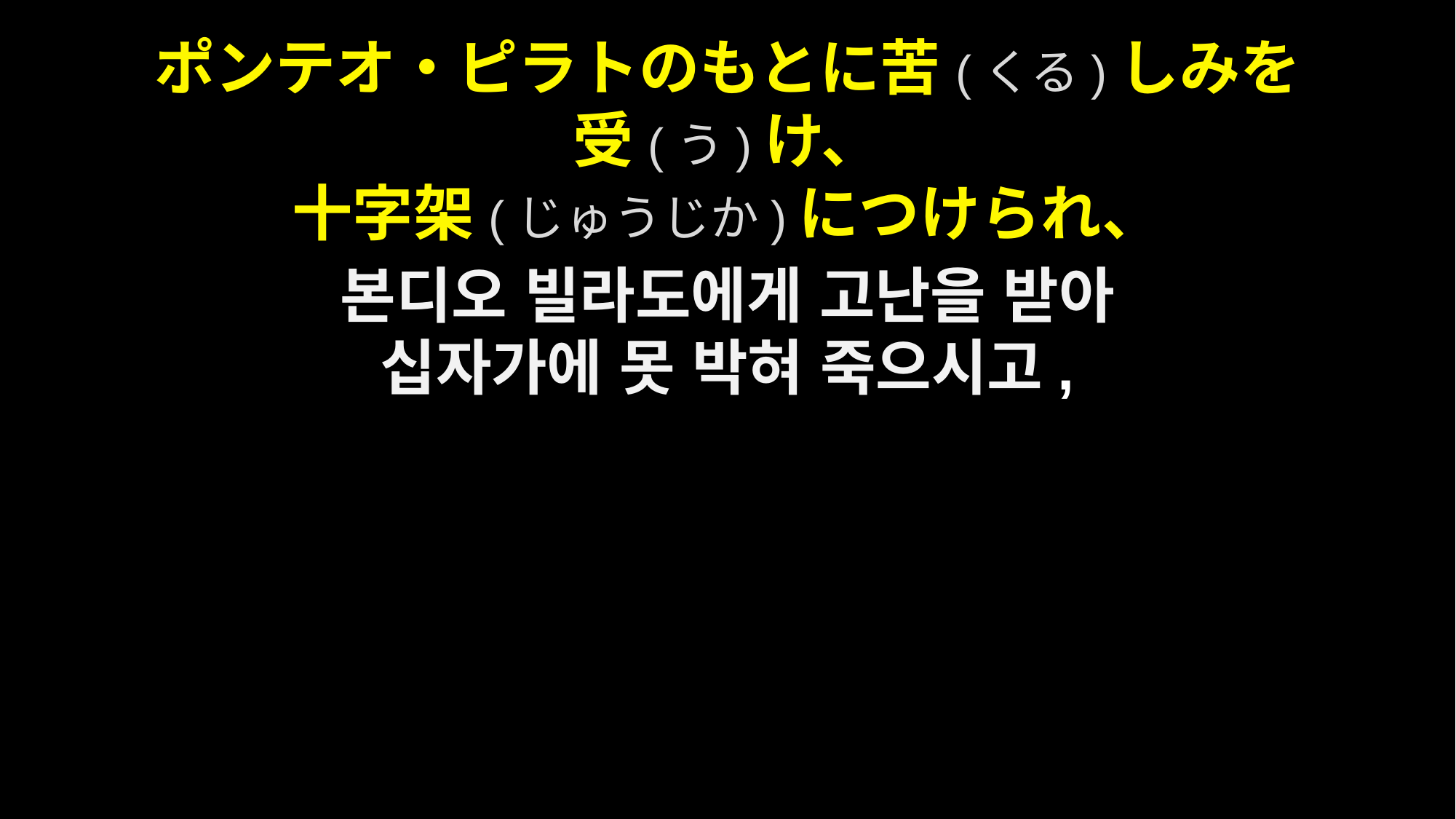

ポンテオ・ピラトのもとに苦(くる)しみを受(う)け、
十字架(じゅうじか)につけられ、
본디오 빌라도에게 고난을 받아
십자가에 못 박혀 죽으시고,